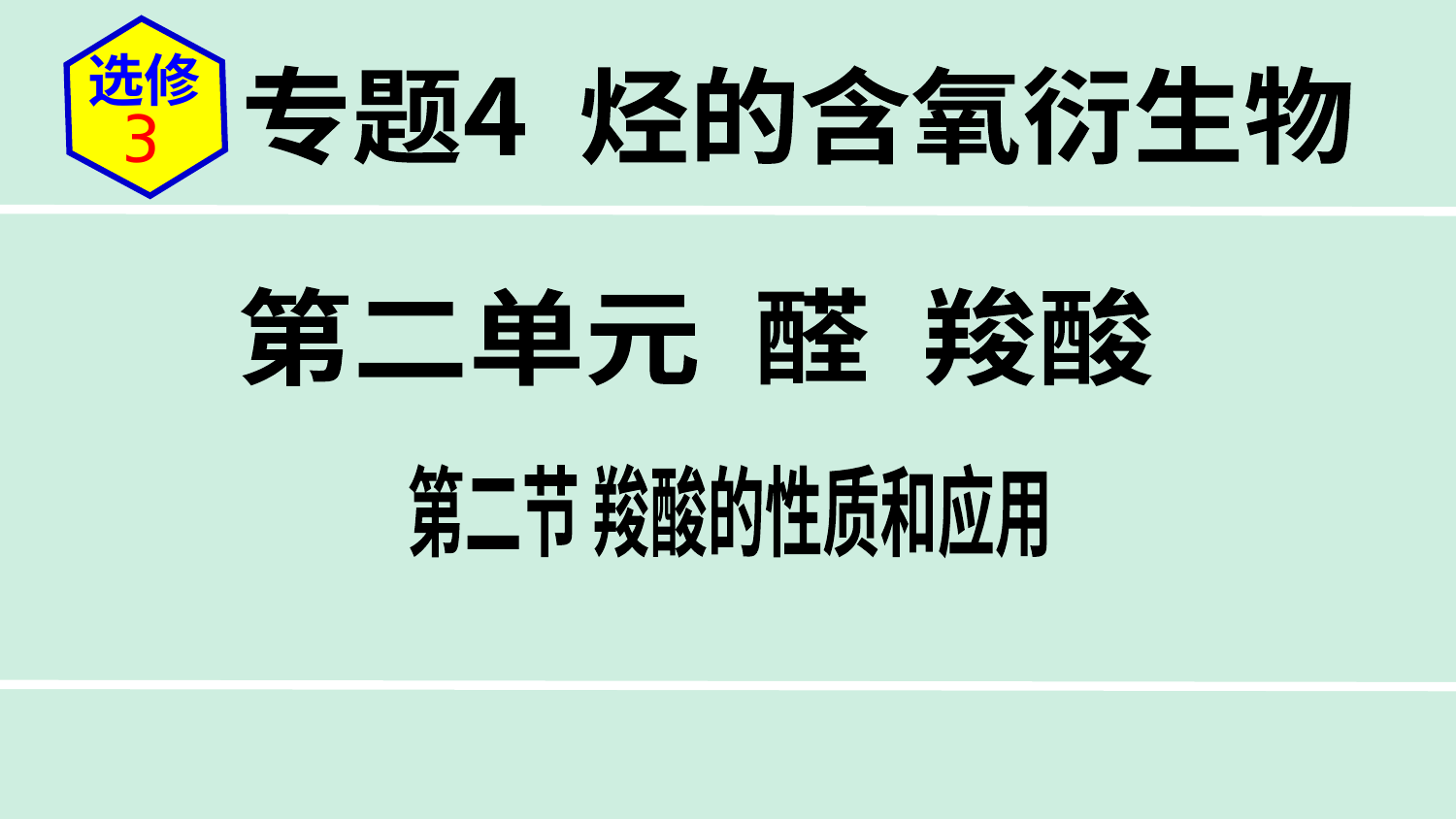

选修
3
专题4  烃的含氧衍生物

第二单元  醛  羧酸
第二节 羧酸的性质和应用